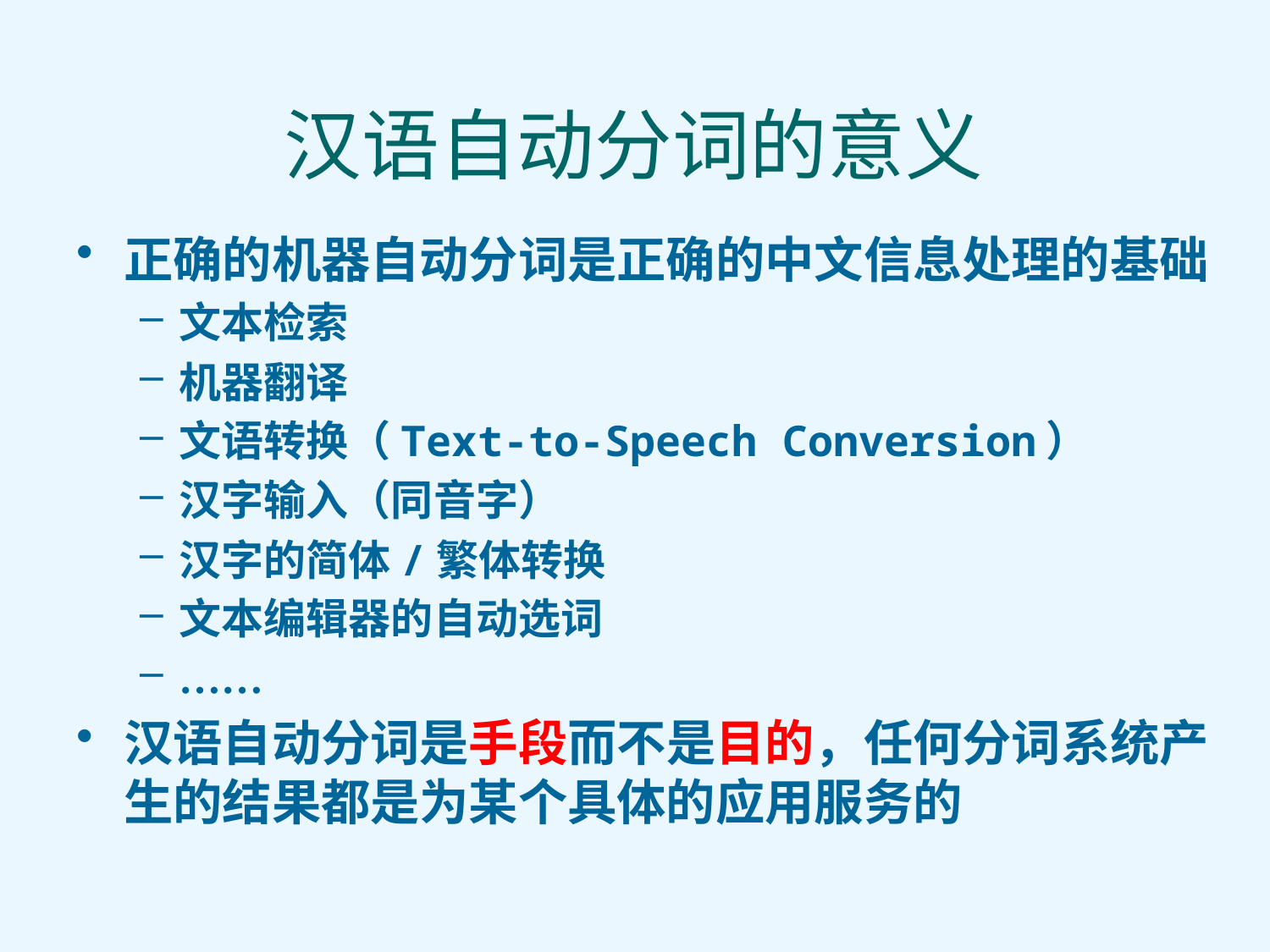

汉语自动分词的意义
正确的机器自动分词是正确的中文信息处理的基础
文本检索
机器翻译
文语转换（Text-to-Speech Conversion）
汉字输入（同音字）
汉字的简体/繁体转换
文本编辑器的自动选词
……
汉语自动分词是手段而不是目的，任何分词系统产生的结果都是为某个具体的应用服务的